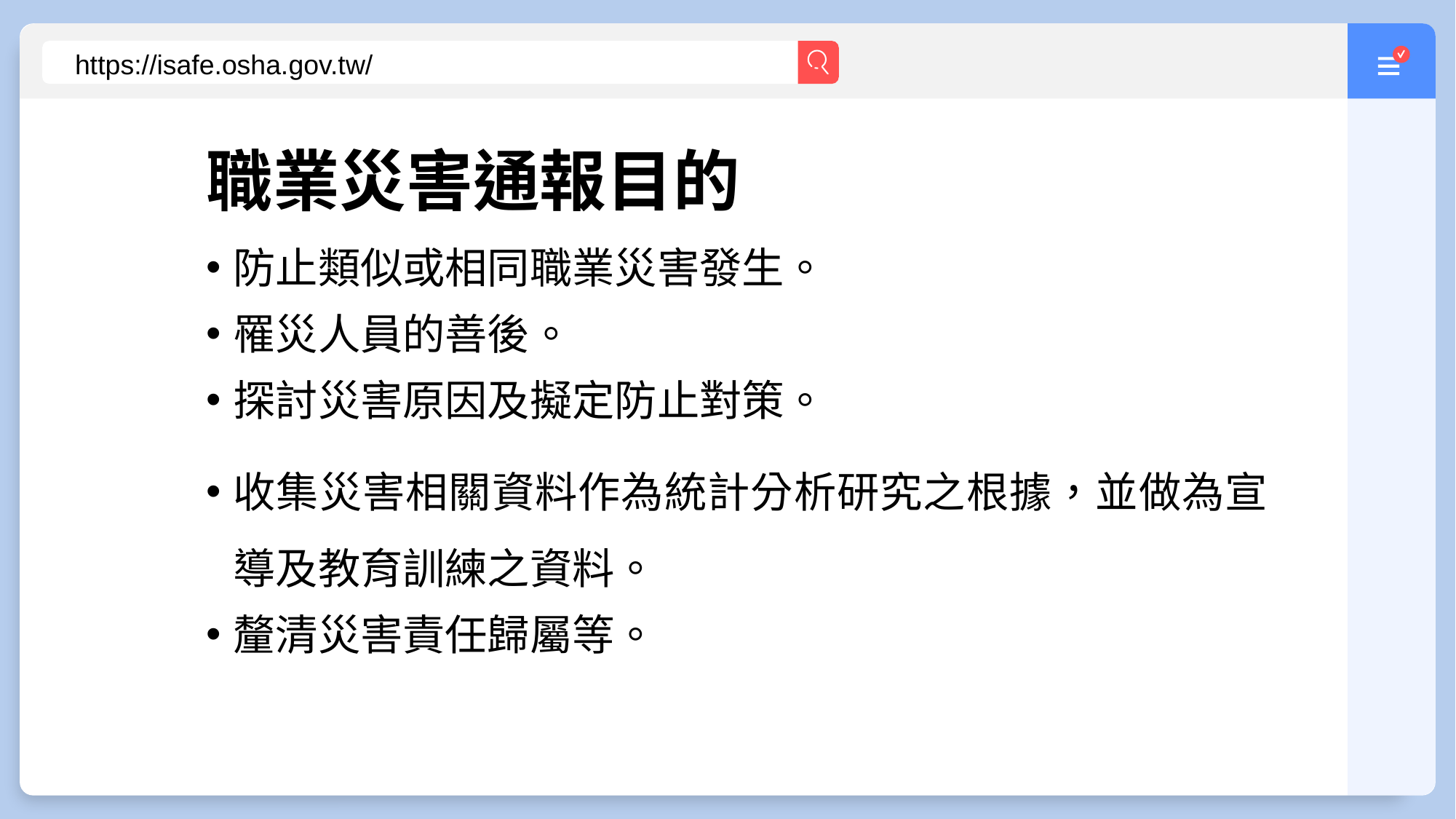

https://isafe.osha.gov.tw/
職業災害通報目的
防止類似或相同職業災害發生。
罹災人員的善後。
探討災害原因及擬定防止對策。
收集災害相關資料作為統計分析研究之根據，並做為宣導及教育訓練之資料。
釐清災害責任歸屬等。